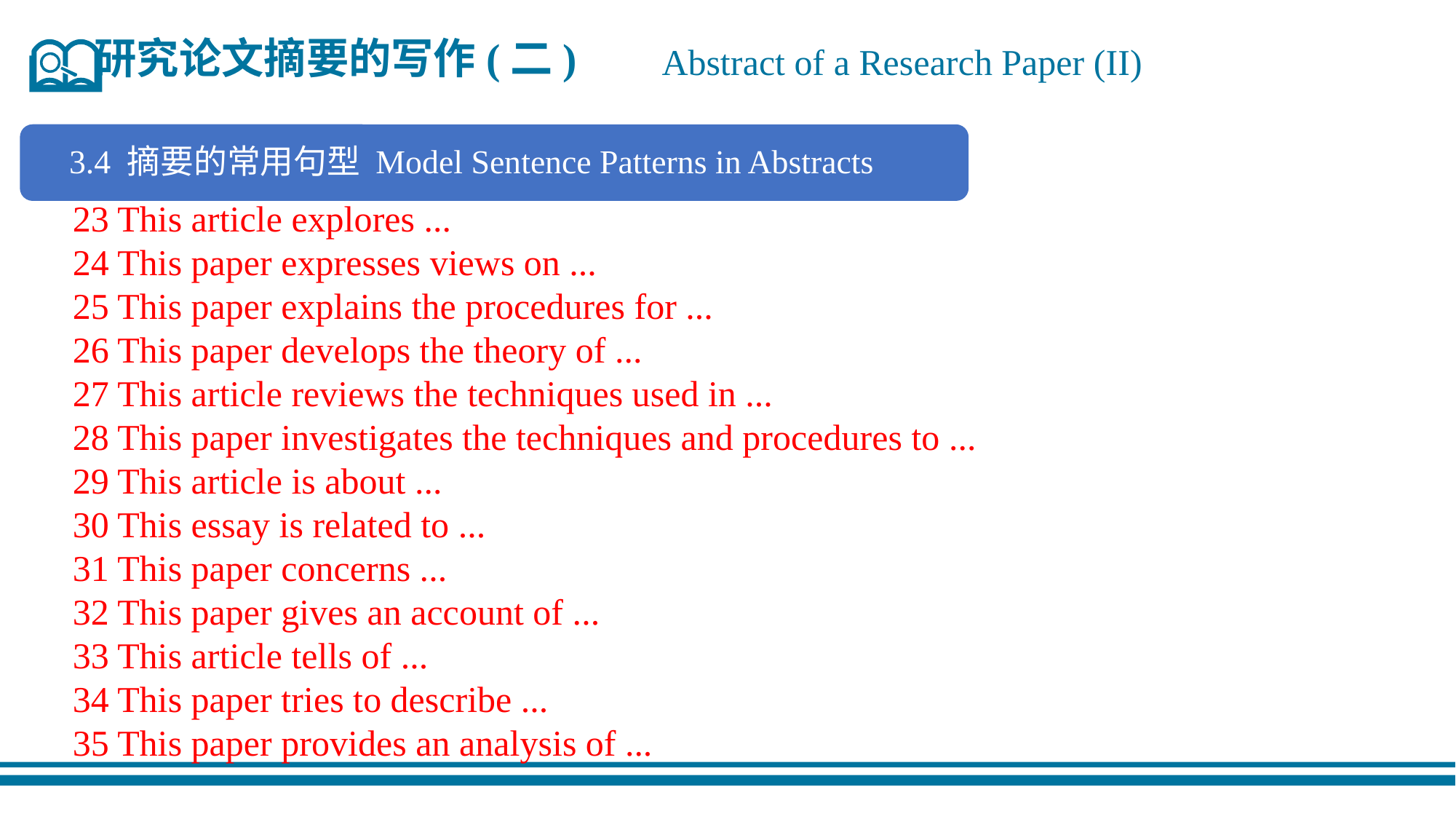

研究论文摘要的写作(二)
Abstract of a Research Paper (II)
3.4 摘要的常用句型 Model Sentence Patterns in Abstracts

23 This article explores ...
24 This paper expresses views on ...
25 This paper explains the procedures for ...
26 This paper develops the theory of ...
27 This article reviews the techniques used in ...
28 This paper investigates the techniques and procedures to ...
29 This article is about ...
30 This essay is related to ...
31 This paper concerns ...
32 This paper gives an account of ...
33 This article tells of ...
34 This paper tries to describe ...
35 This paper provides an analysis of ...